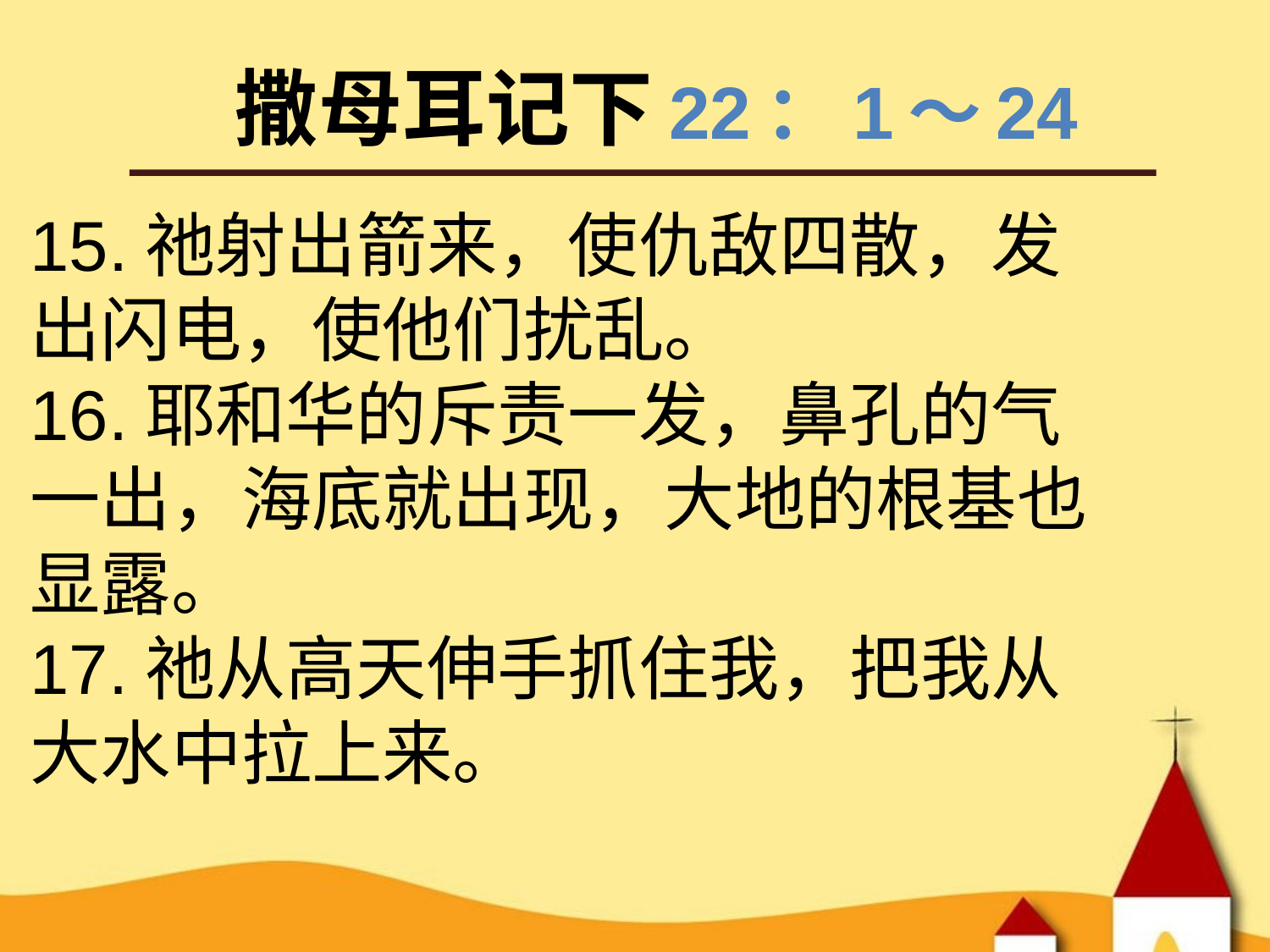

# 撒母耳记下22：1～24

15.祂射出箭来，使仇敌四散，发出闪电，使他们扰乱。
16.耶和华的斥责一发，鼻孔的气一出，海底就出现，大地的根基也显露。
17.祂从高天伸手抓住我，把我从大水中拉上来。